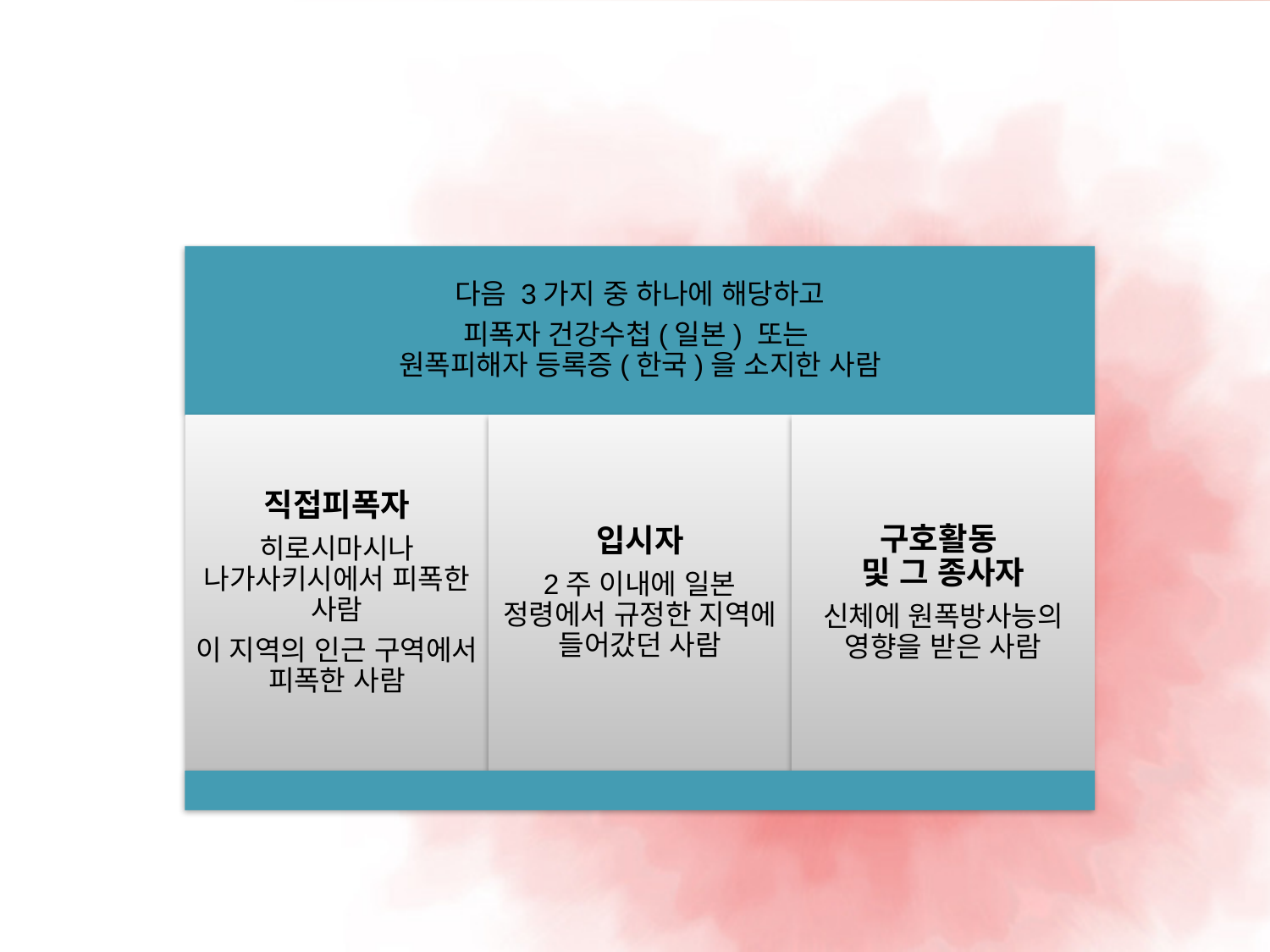

다음 3가지 중 하나에 해당하고
피폭자 건강수첩(일본) 또는
원폭피해자 등록증(한국)을 소지한 사람
직접피폭자
히로시마시나 나가사키시에서 피폭한 사람
이 지역의 인근 구역에서 피폭한 사람
입시자
2주 이내에 일본 정령에서 규정한 지역에 들어갔던 사람
구호활동
및 그 종사자
신체에 원폭방사능의 영향을 받은 사람